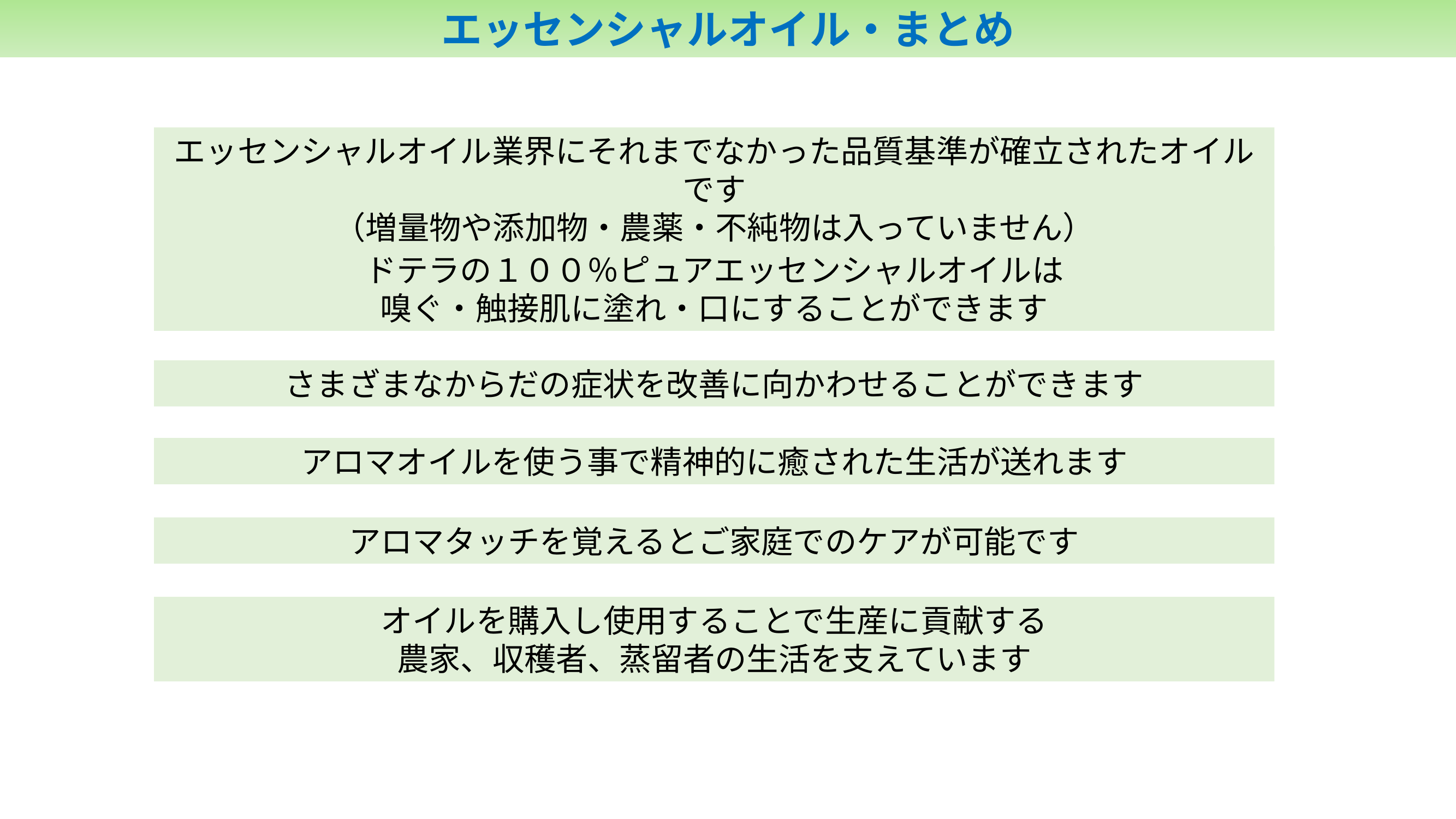

エッセンシャルオイル・まとめ
エッセンシャルオイル業界にそれまでなかった品質基準が確立されたオイルです
（増量物や添加物・農薬・不純物は入っていません）
ドテラの１００％ピュアエッセンシャルオイルは
嗅ぐ・触接肌に塗れ・口にすることができます
さまざまなからだの症状を改善に向かわせることができます
アロマオイルを使う事で精神的に癒された生活が送れます
アロマタッチを覚えるとご家庭でのケアが可能です
オイルを購入し使用することで生産に貢献する
農家、収穫者、蒸留者の生活を支えています